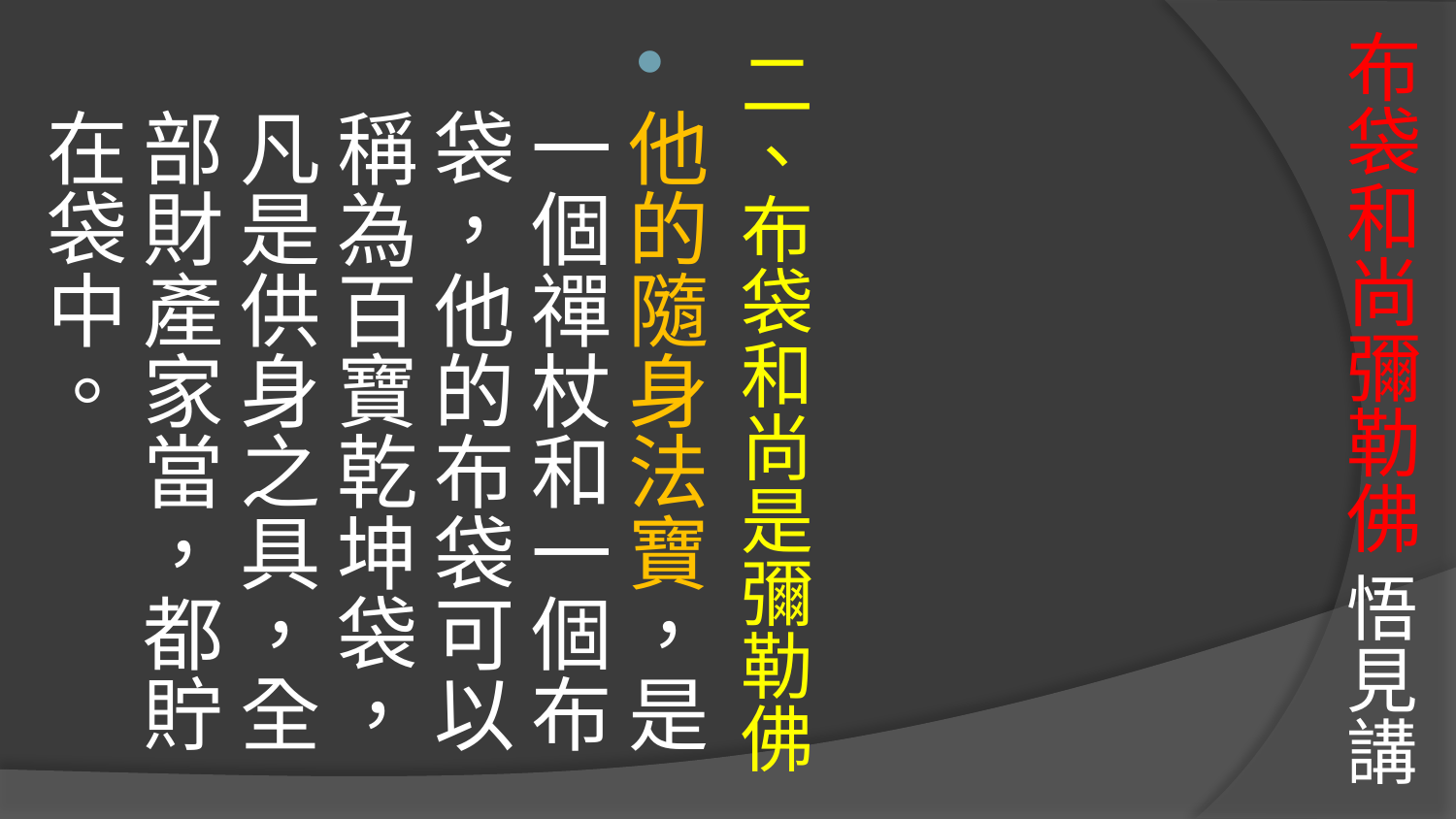

# 布袋和尚彌勒佛 悟見講
二、布袋和尚是彌勒佛
他的隨身法寶，是一個禪杖和一個布袋，他的布袋可以稱為百寶乾坤袋，凡是供身之具，全部財產家當，都貯在袋中。